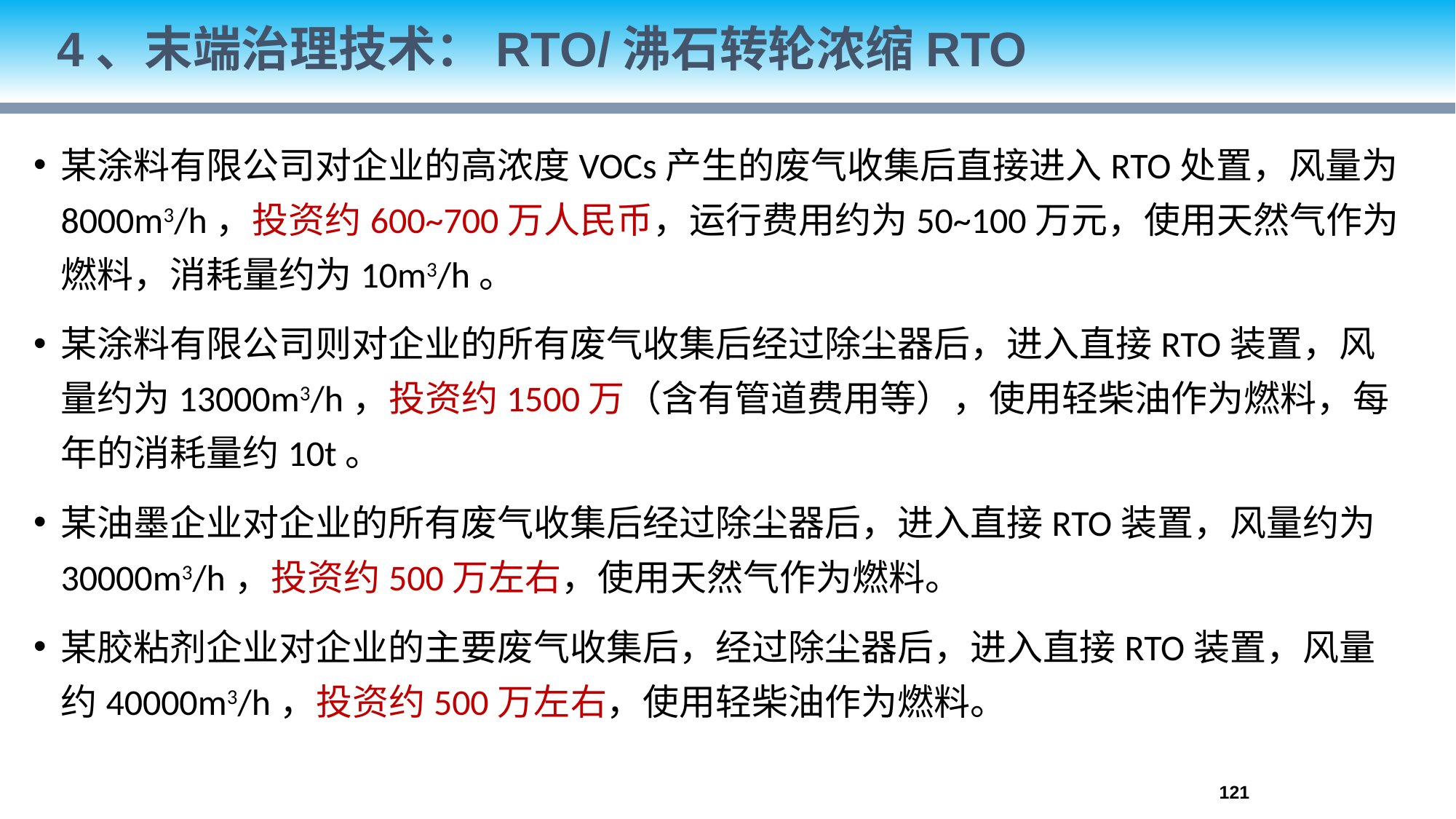

4、末端治理技术：RTO/沸石转轮浓缩RTO
某涂料有限公司对企业的高浓度VOCs产生的废气收集后直接进入RTO处置，风量为8000m3/h，投资约600~700万人民币，运行费用约为50~100万元，使用天然气作为燃料，消耗量约为10m3/h。
某涂料有限公司则对企业的所有废气收集后经过除尘器后，进入直接RTO装置，风量约为13000m3/h，投资约1500万（含有管道费用等），使用轻柴油作为燃料，每年的消耗量约10t。
某油墨企业对企业的所有废气收集后经过除尘器后，进入直接RTO装置，风量约为30000m3/h，投资约500万左右，使用天然气作为燃料。
某胶粘剂企业对企业的主要废气收集后，经过除尘器后，进入直接RTO装置，风量约40000m3/h，投资约500万左右，使用轻柴油作为燃料。
121